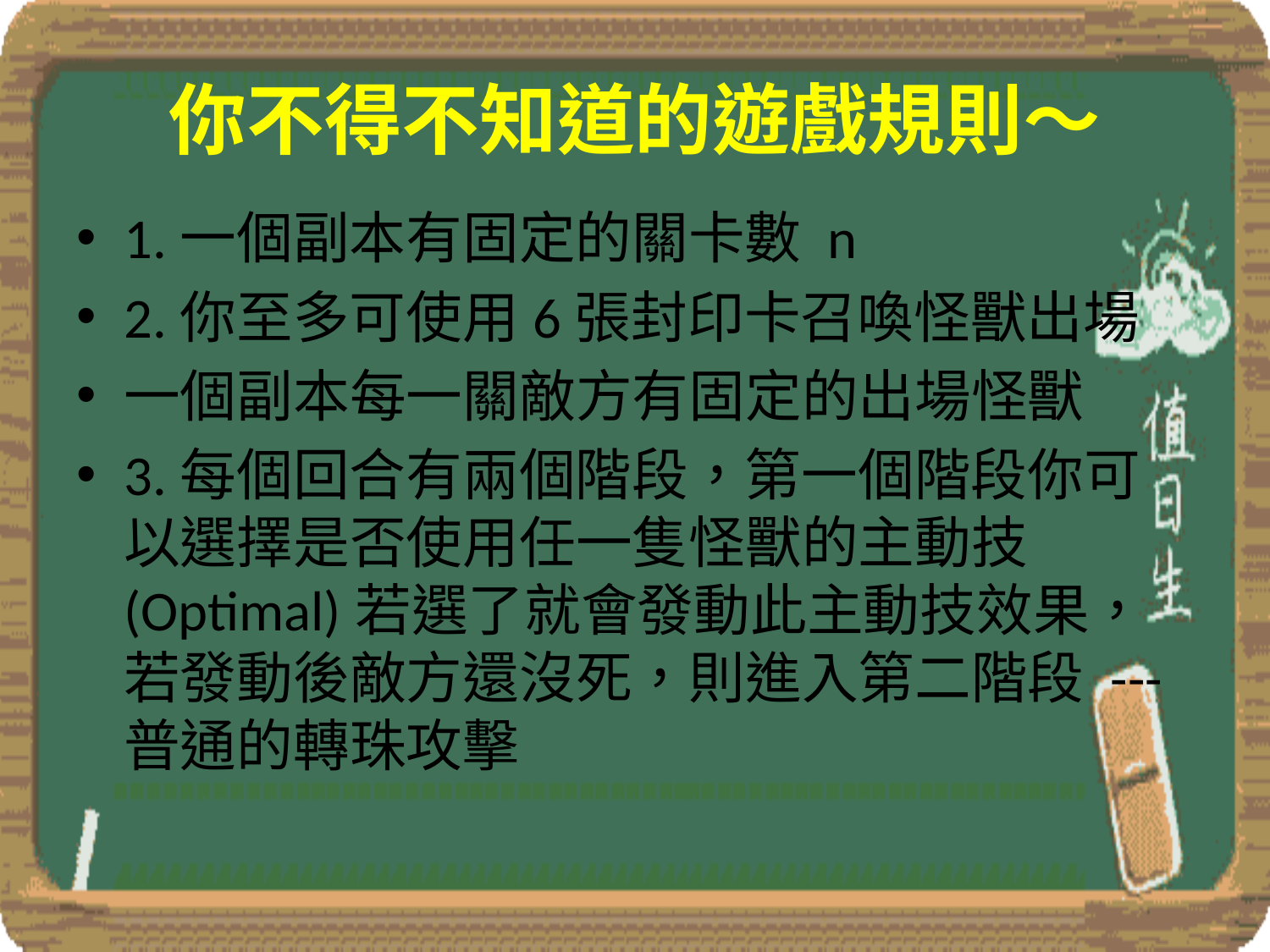

# 你不得不知道的遊戲規則～
1.一個副本有固定的關卡數 n
2.你至多可使用6張封印卡召喚怪獸出場
一個副本每一關敵方有固定的出場怪獸
3.每個回合有兩個階段，第一個階段你可以選擇是否使用任一隻怪獸的主動技(Optimal)若選了就會發動此主動技效果，若發動後敵方還沒死，則進入第二階段 ---普通的轉珠攻擊